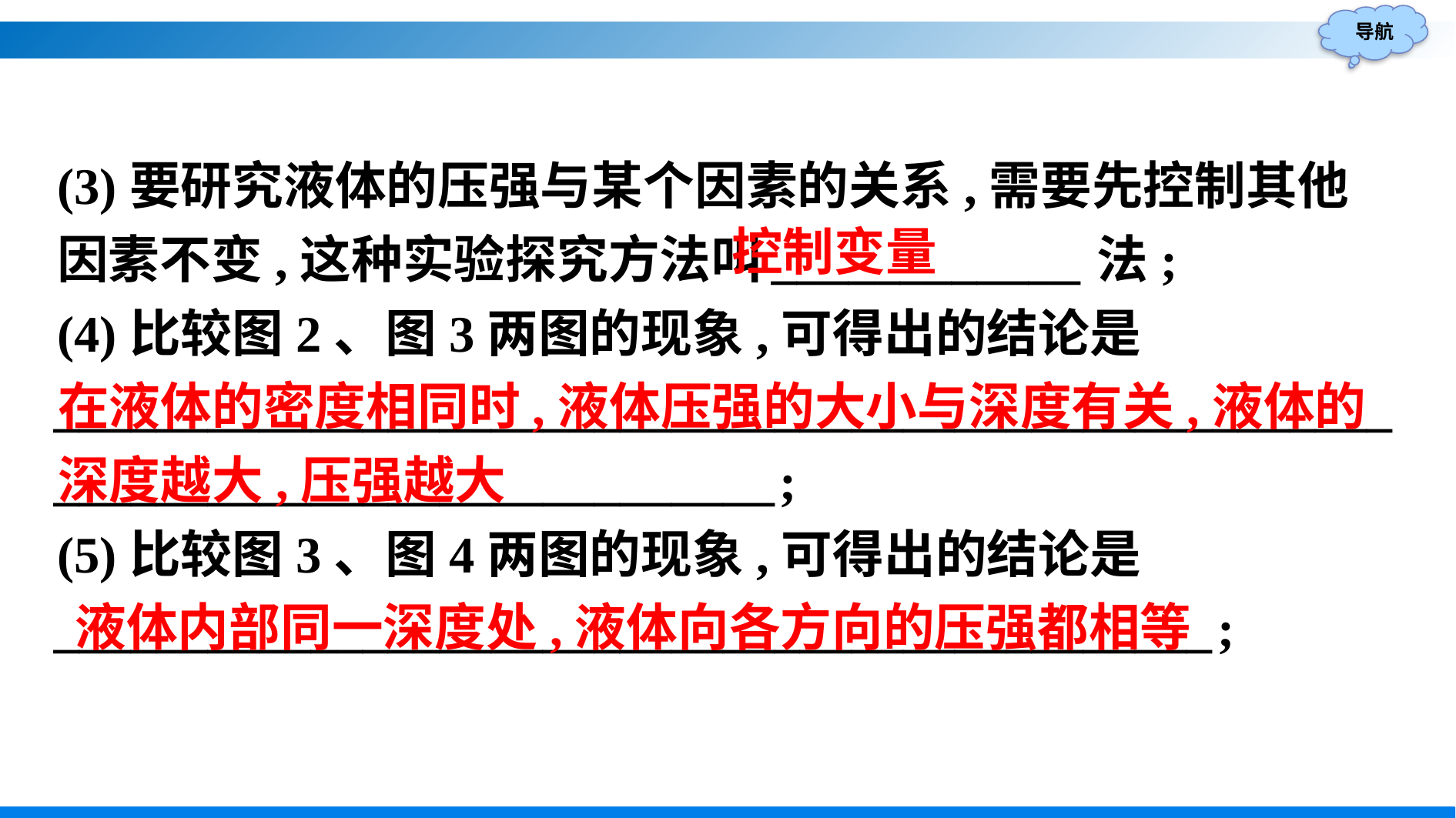

(3)要研究液体的压强与某个因素的关系,需要先控制其他因素不变,这种实验探究方法叫____________法;
(4)比较图2、图3两图的现象,可得出的结论是
________________________________________________________________________________;
(5)比较图3、图4两图的现象,可得出的结论是
_____________________________________________;
控制变量
在液体的密度相同时,液体压强的大小与深度有关,液体的深度越大,压强越大
液体内部同一深度处,液体向各方向的压强都相等